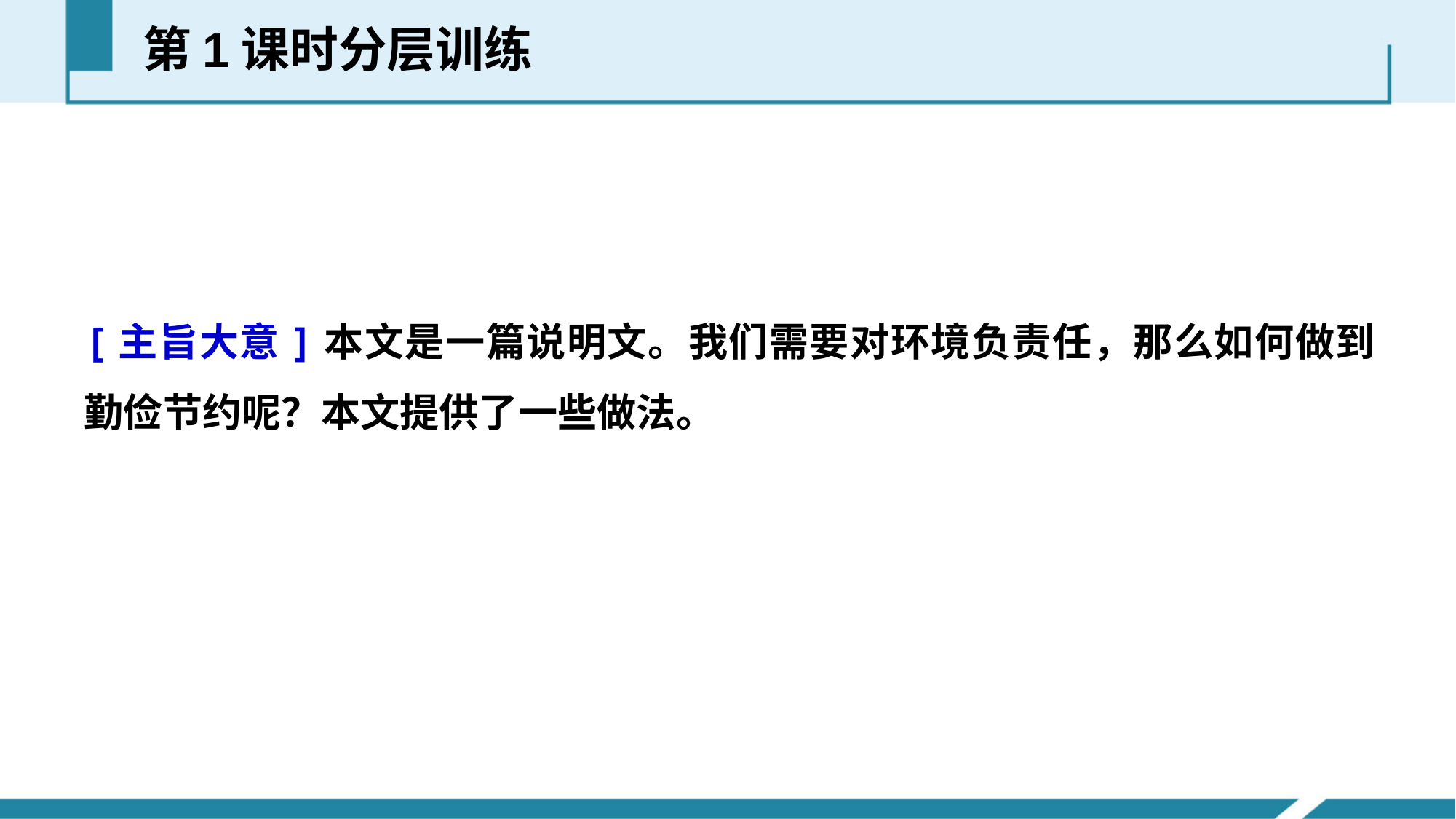

第1课时分层训练
[主旨大意]本文是一篇说明文。我们需要对环境负责任，那么如何做到勤俭节约呢？本文提供了一些做法。